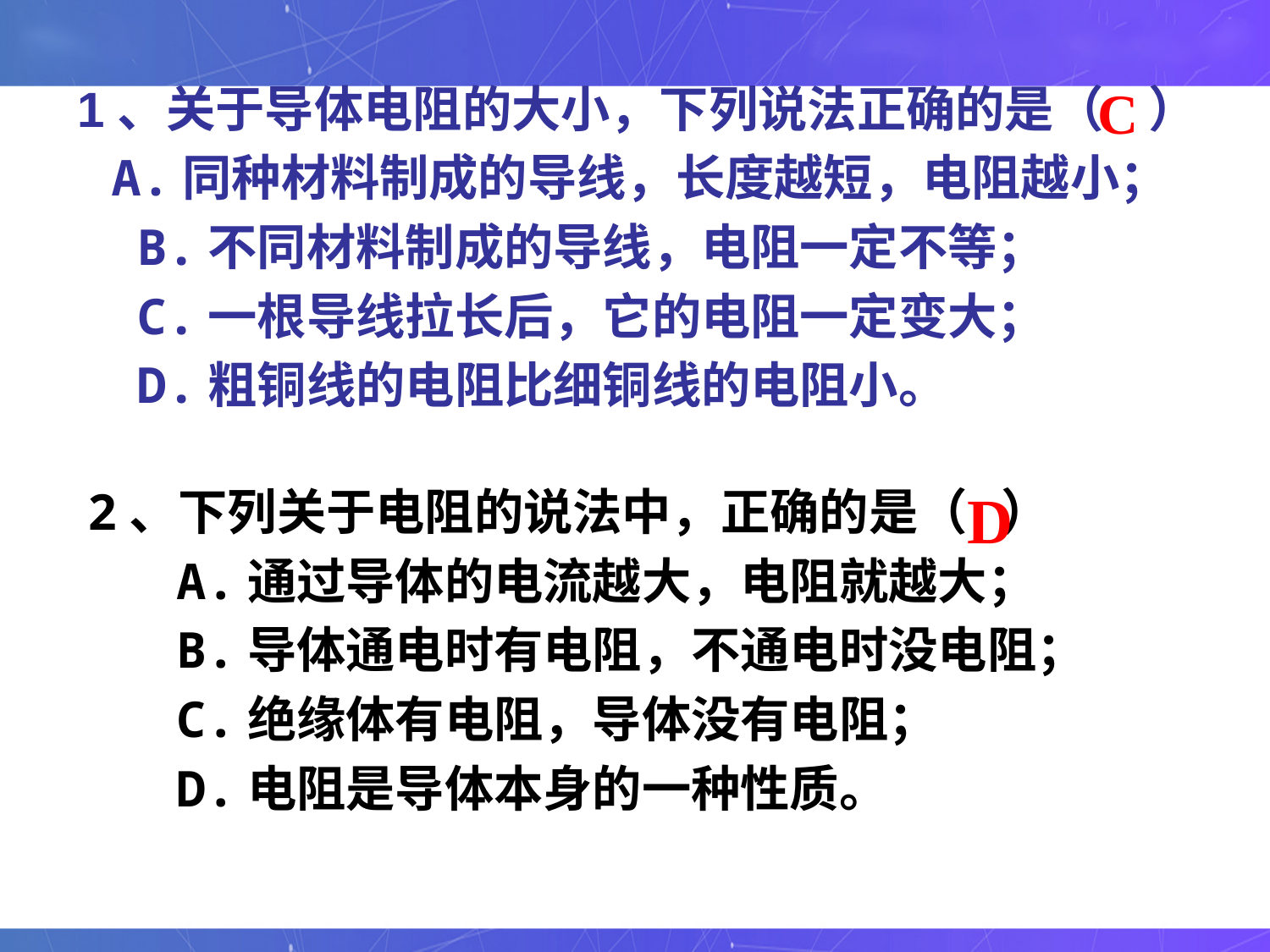

1、关于导体电阻的大小，下列说法正确的是（    ）
   A.同种材料制成的导线，长度越短，电阻越小；
  B.不同材料制成的导线，电阻一定不等；
  C.一根导线拉长后，它的电阻一定变大；
  D.粗铜线的电阻比细铜线的电阻小。
C
2、下列关于电阻的说法中，正确的是（   ）
   A.通过导体的电流越大，电阻就越大；
   B.导体通电时有电阻，不通电时没电阻；
   C.绝缘体有电阻，导体没有电阻；
   D.电阻是导体本身的一种性质。
D